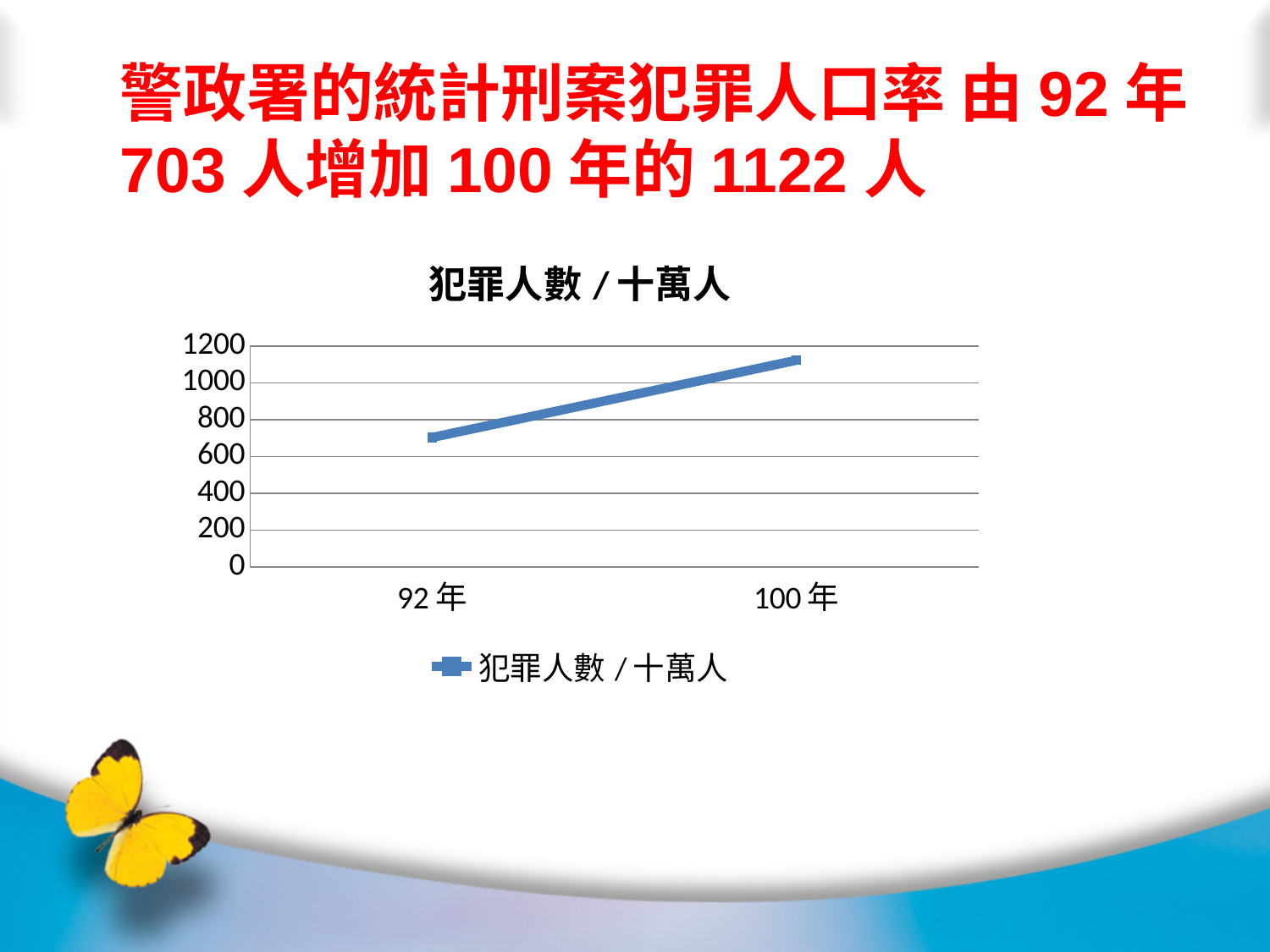

警政署的統計刑案犯罪人口率 由92年703人增加100年的1122人

### Chart:

| Category | 犯罪人數/十萬人 |
|---|---|
| 92年 | 703.0 |
| 100年 | 1122.0 |